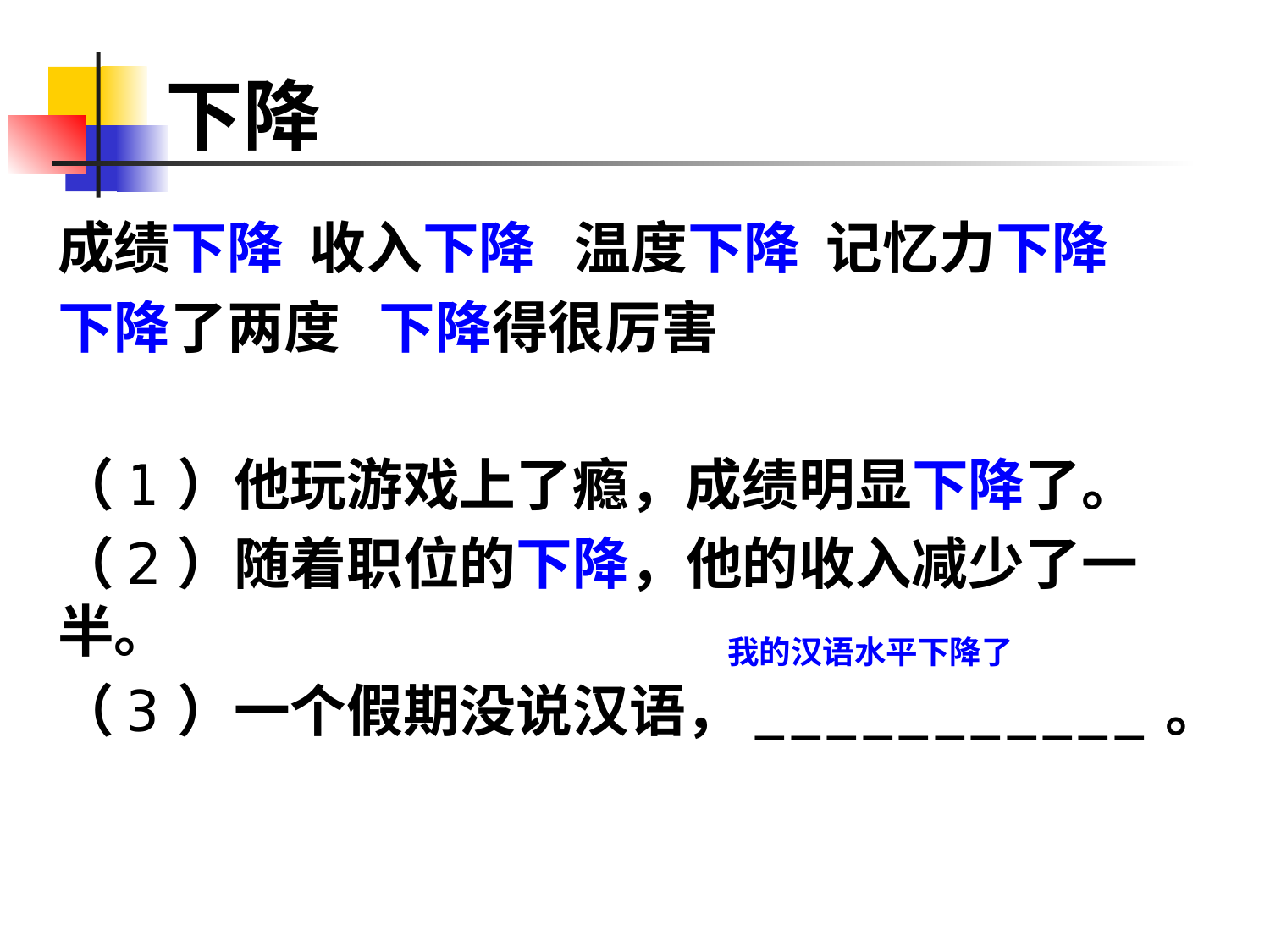

# 下降
成绩下降  收入下降   温度下降  记忆力下降
下降了两度   下降得很厉害

（1）他玩游戏上了瘾，成绩明显下降了。
（2）随着职位的下降，他的收入减少了一半。
（3）一个假期没说汉语，___________。
我的汉语水平下降了